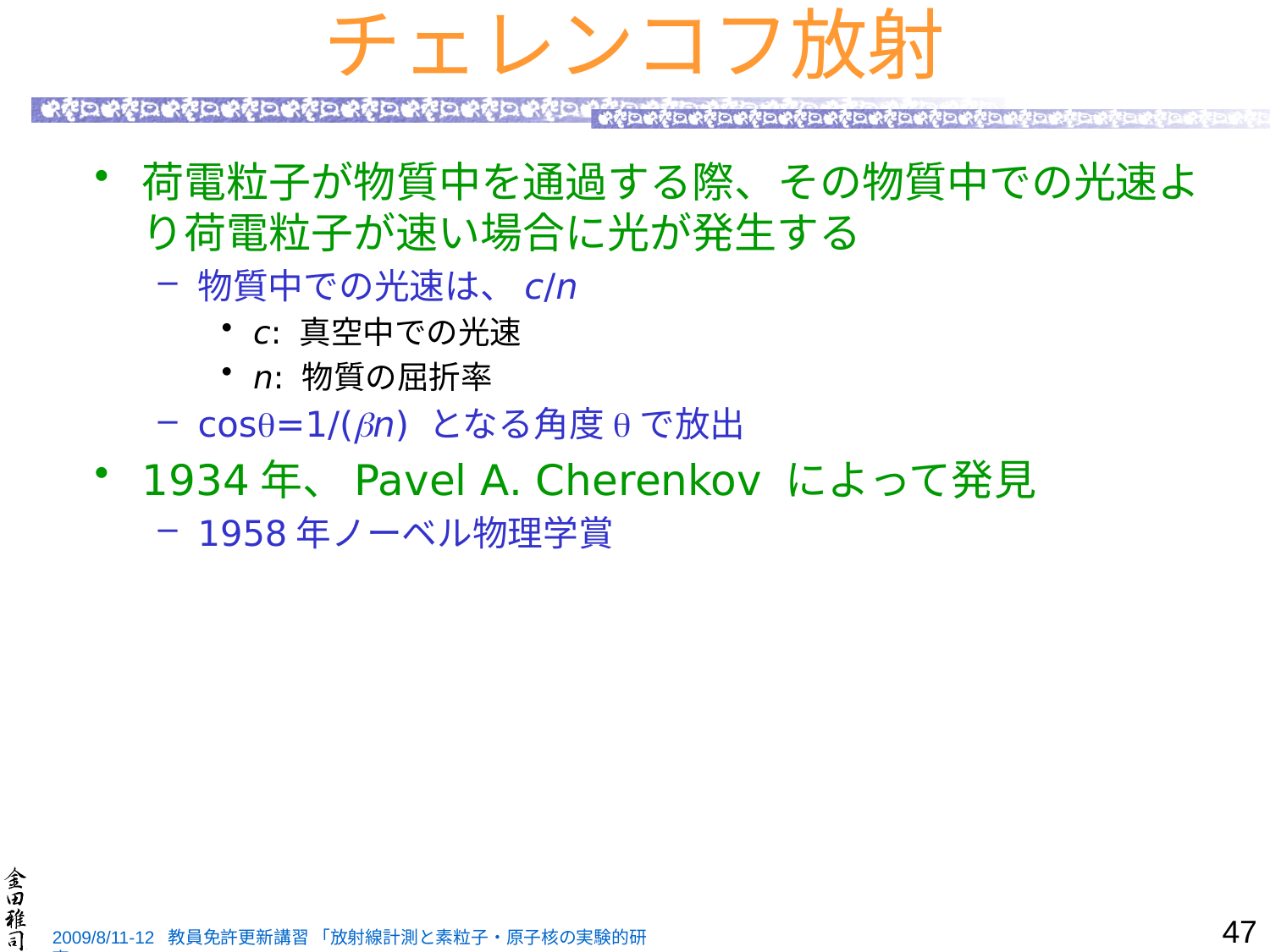

# チェレンコフ放射
荷電粒子が物質中を通過する際、その物質中での光速より荷電粒子が速い場合に光が発生する
物質中での光速は、c/n
c: 真空中での光速
n: 物質の屈折率
cosθ=1/(βn) となる角度θで放出
1934年、Pavel A. Cherenkov によって発見
1958年ノーベル物理学賞
47
2009/8/11-12  教員免許更新講習 「放射線計測と素粒子・原子核の実験的研究」